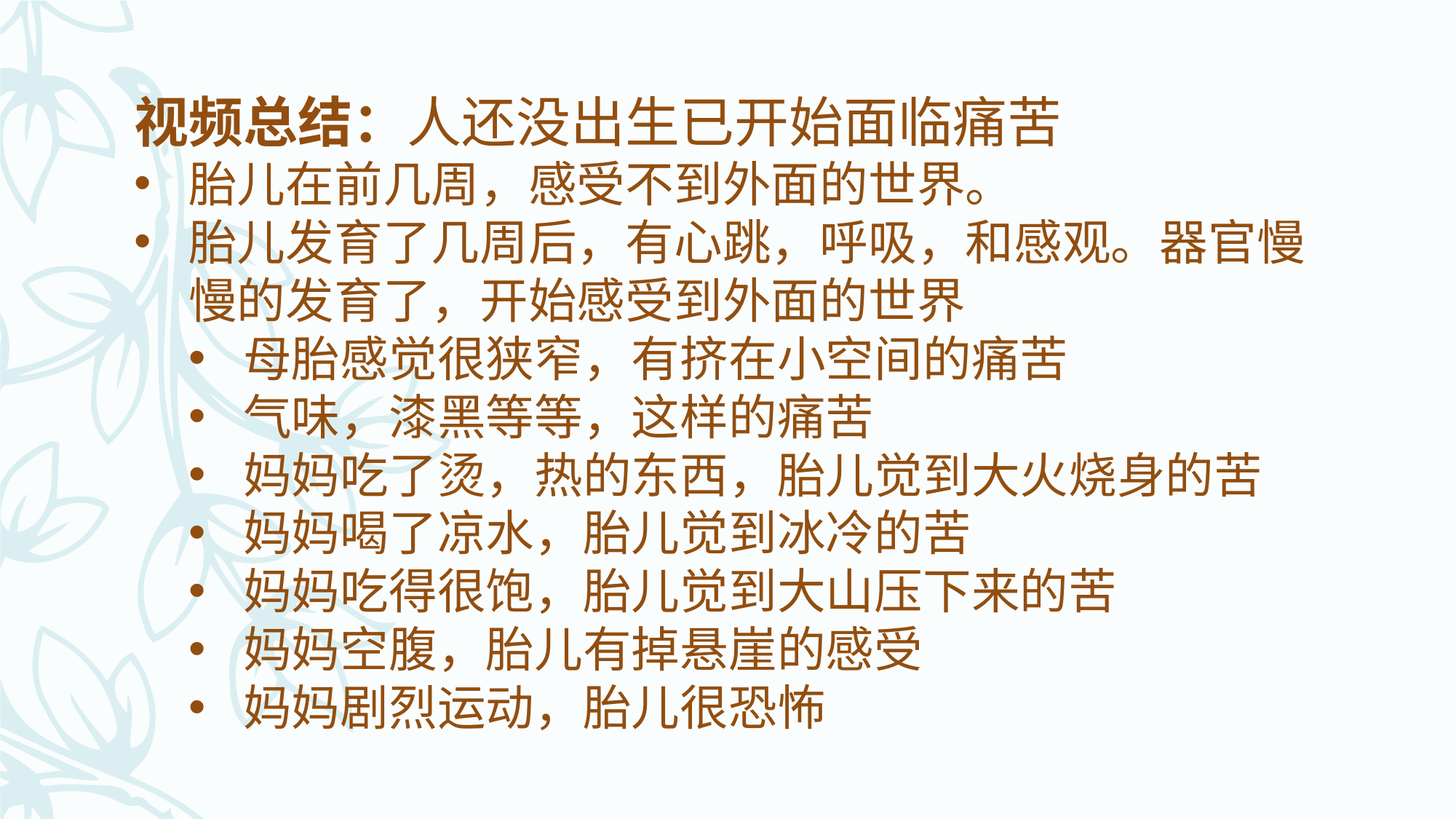

视频总结：人还没出生已开始面临痛苦
胎儿在前几周，感受不到外面的世界。
胎儿发育了几周后，有心跳，呼吸，和感观。器官慢慢的发育了，开始感受到外面的世界
母胎感觉很狭窄，有挤在小空间的痛苦
气味，漆黑等等，这样的痛苦
妈妈吃了烫，热的东西，胎儿觉到大火烧身的苦
妈妈喝了凉水，胎儿觉到冰冷的苦
妈妈吃得很饱，胎儿觉到大山压下来的苦
妈妈空腹，胎儿有掉悬崖的感受
妈妈剧烈运动，胎儿很恐怖